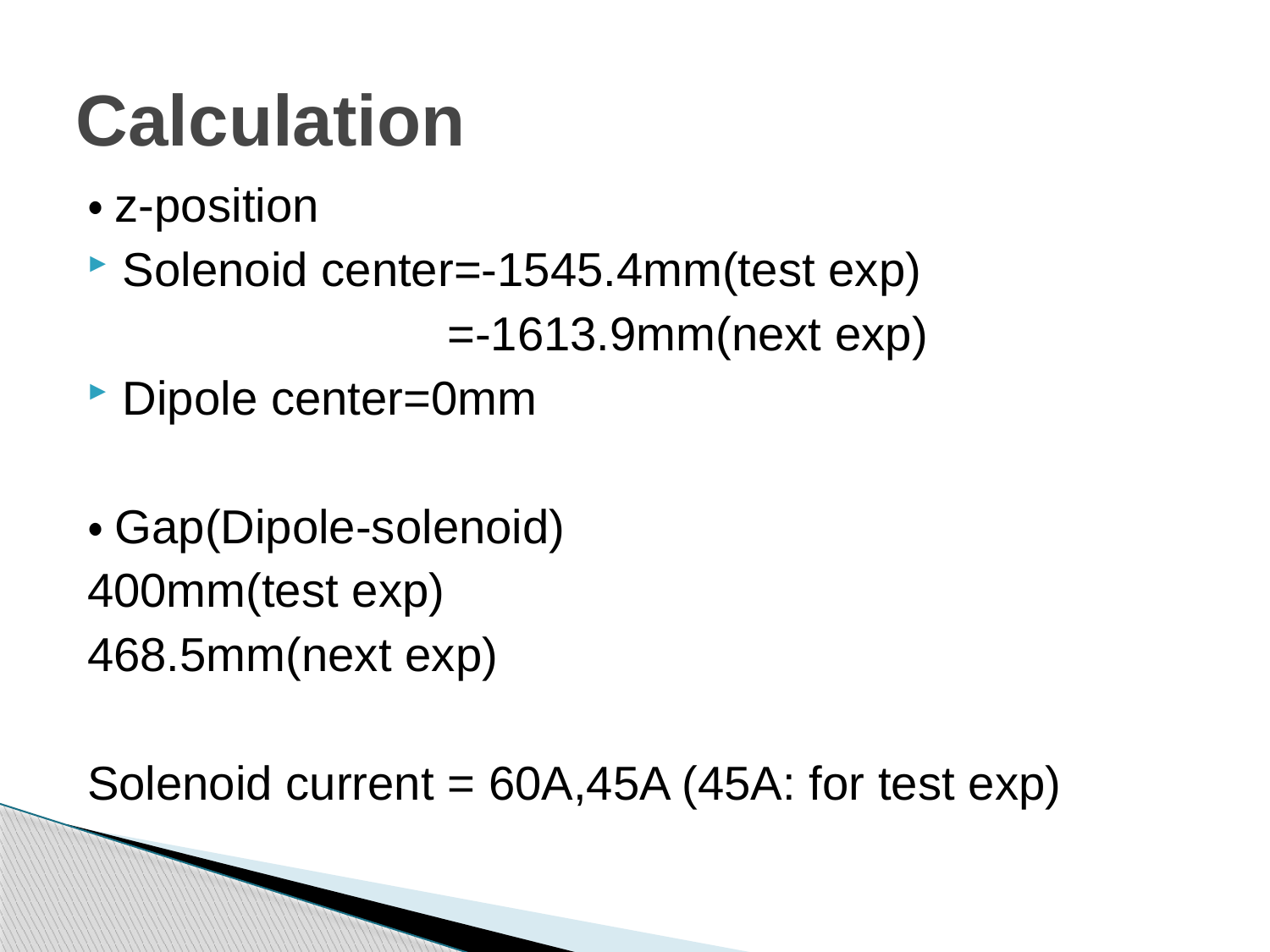

# Calculation
・z-position
Solenoid center=-1545.4mm(test exp)
                           =-1613.9mm(next exp)
Dipole center=0mm

・Gap(Dipole-solenoid)
400mm(test exp)
468.5mm(next exp)

Solenoid current = 60A,45A (45A: for test exp)